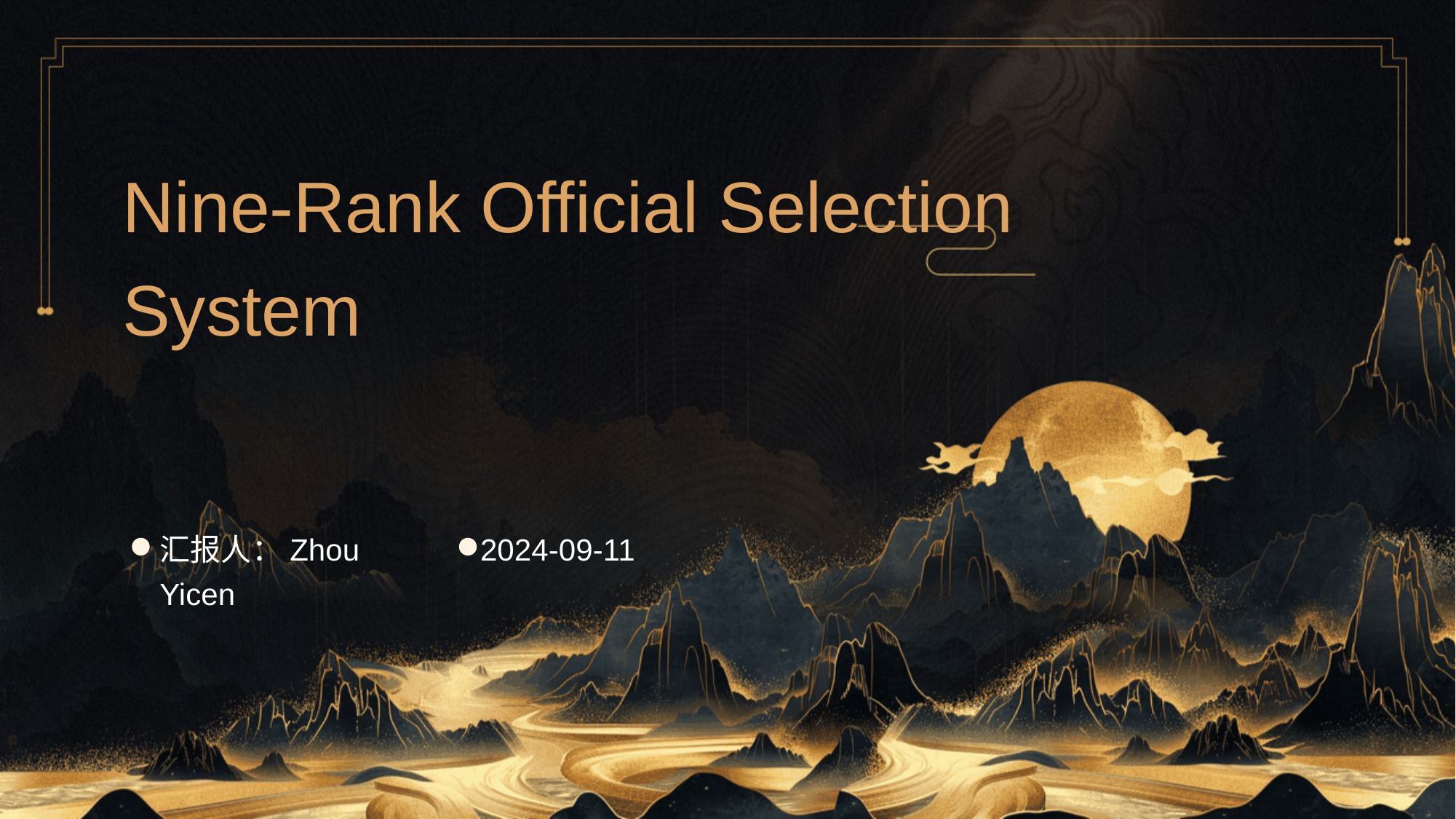

Nine-Rank Official Selection System
汇报人：Zhou Yicen
2024-09-11